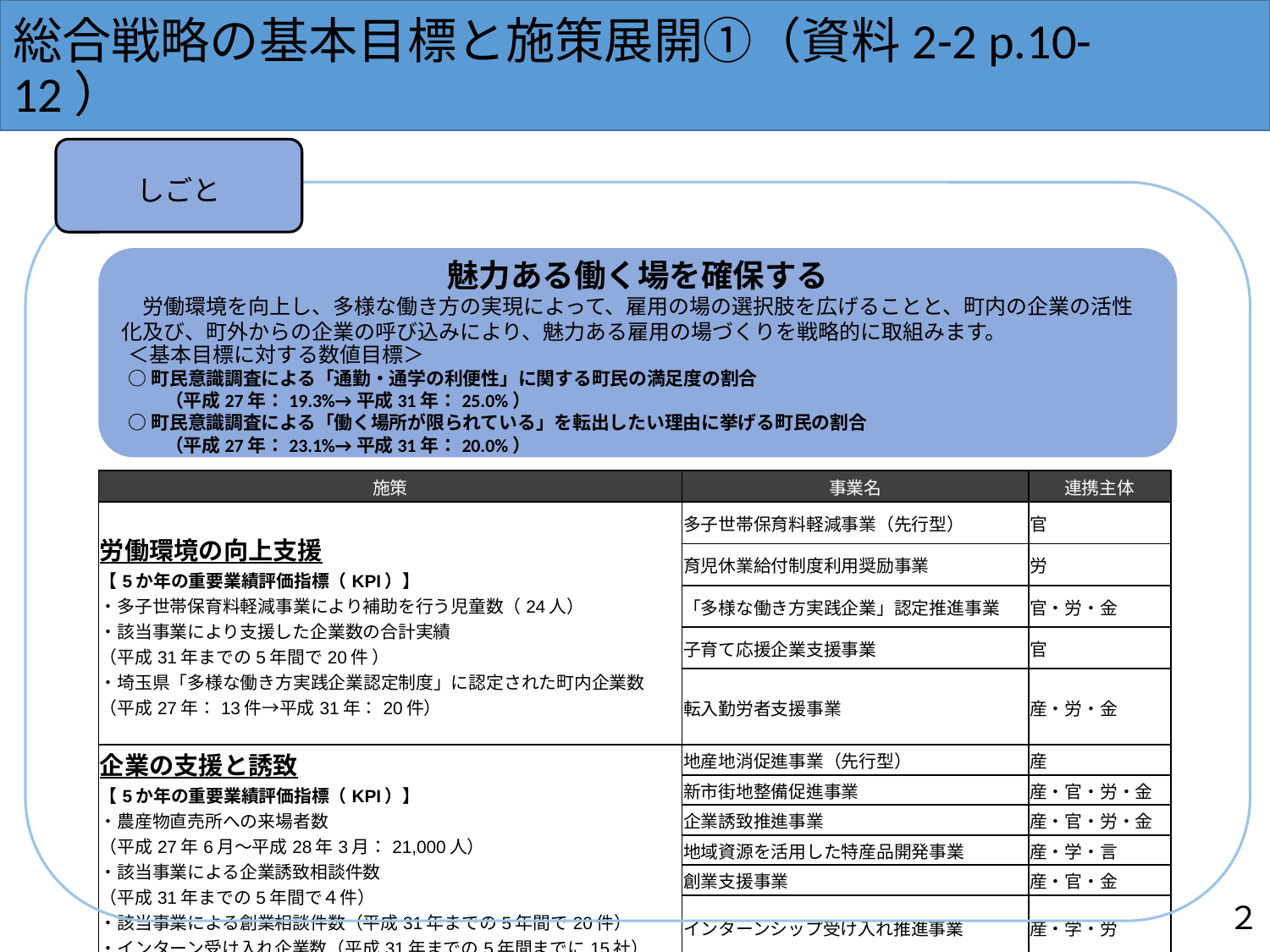

# 総合戦略の基本目標と施策展開①（資料2-2 p.10-12）

しごと

魅力ある働く場を確保する
　労働環境を向上し、多様な働き方の実現によって、雇用の場の選択肢を広げることと、町内の企業の活性化及び、町外からの企業の呼び込みにより、魅力ある雇用の場づくりを戦略的に取組みます。

＜基本目標に対する数値目標＞
○町民意識調査による「通勤・通学の利便性」に関する町民の満足度の割合
　　（平成27年：19.3%→平成31年：25.0%）
○町民意識調査による「働く場所が限られている」を転出したい理由に挙げる町民の割合
　　（平成27年：23.1%→平成31年：20.0%）
| 施策 | 事業名 | 連携主体 |
| --- | --- | --- |
| 労働環境の向上支援 【5か年の重要業績評価指標（KPI）】 ・多子世帯保育料軽減事業により補助を行う児童数（24人） ・該当事業により支援した企業数の合計実績 （平成31年までの5年間で20件 ） ・埼玉県「多様な働き方実践企業認定制度」に認定された町内企業数 （平成27年：13件→平成31年：20件） | 多子世帯保育料軽減事業（先行型） | 官 |
|  | 育児休業給付制度利用奨励事業 | 労 |
|  | 「多様な働き方実践企業」認定推進事業 | 官・労・金 |
|  | 子育て応援企業支援事業 | 官 |
|  | 転入勤労者支援事業 | 産・労・金 |
| 企業の支援と誘致 【5か年の重要業績評価指標（KPI）】 ・農産物直売所への来場者数 （平成27年6月～平成28年3月：21,000人） ・該当事業による企業誘致相談件数 （平成31年までの5年間で４件） ・該当事業による創業相談件数（平成31年までの5年間で20件） ・インターン受け入れ企業数（平成31年までの5年間までに15社） | 地産地消促進事業（先行型） | 産 |
|  | 新市街地整備促進事業 | 産・官・労・金 |
|  | 企業誘致推進事業 | 産・官・労・金 |
|  | 地域資源を活用した特産品開発事業 | 産・学・言 |
|  | 創業支援事業 | 産・官・金 |
|  | インターンシップ受け入れ推進事業 | 産・学・労 |
２